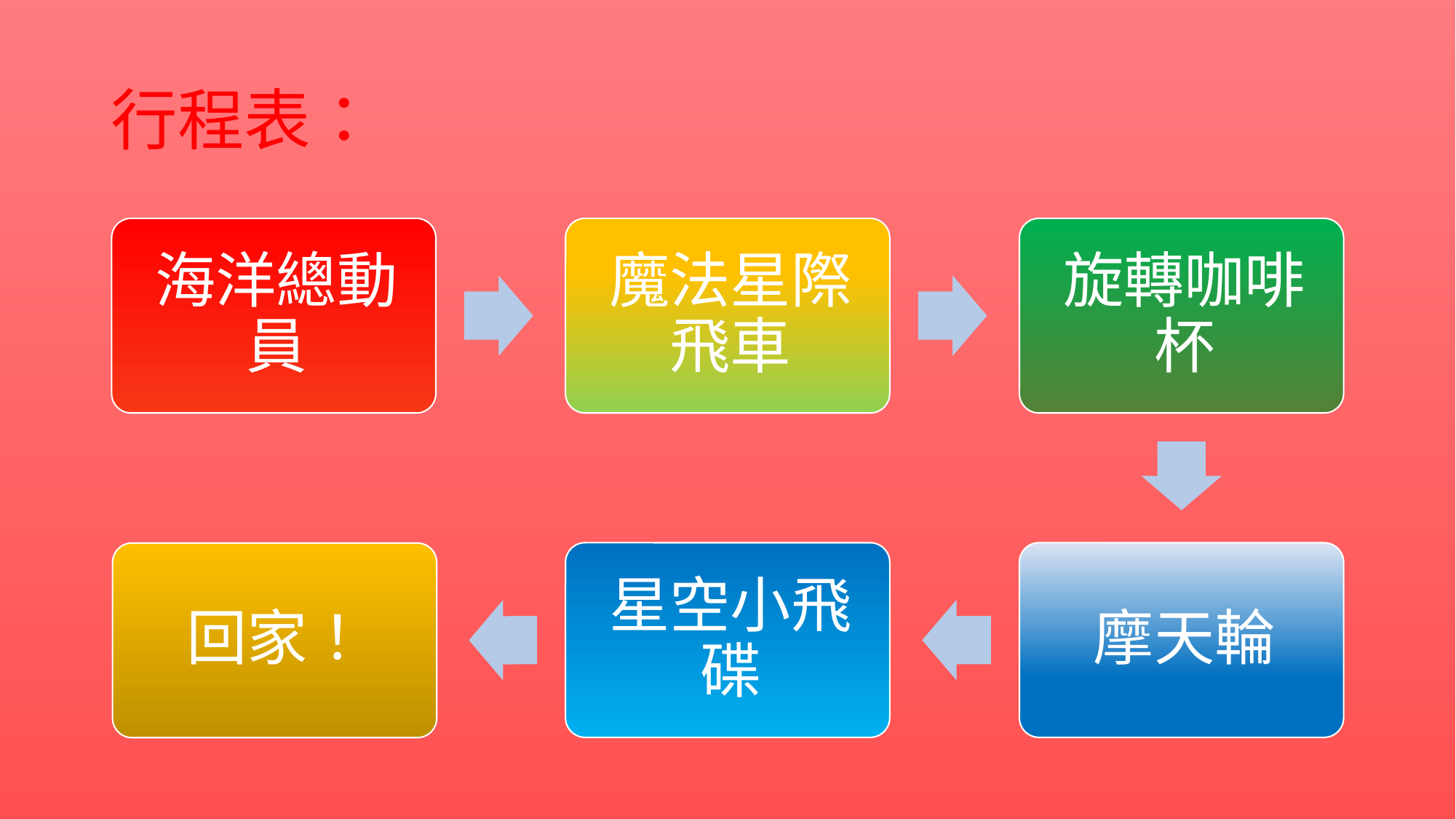

# 行程表：
海洋總動員

魔法星際飛車

旋轉咖啡杯

摩天輪

星空小飛碟

回家！